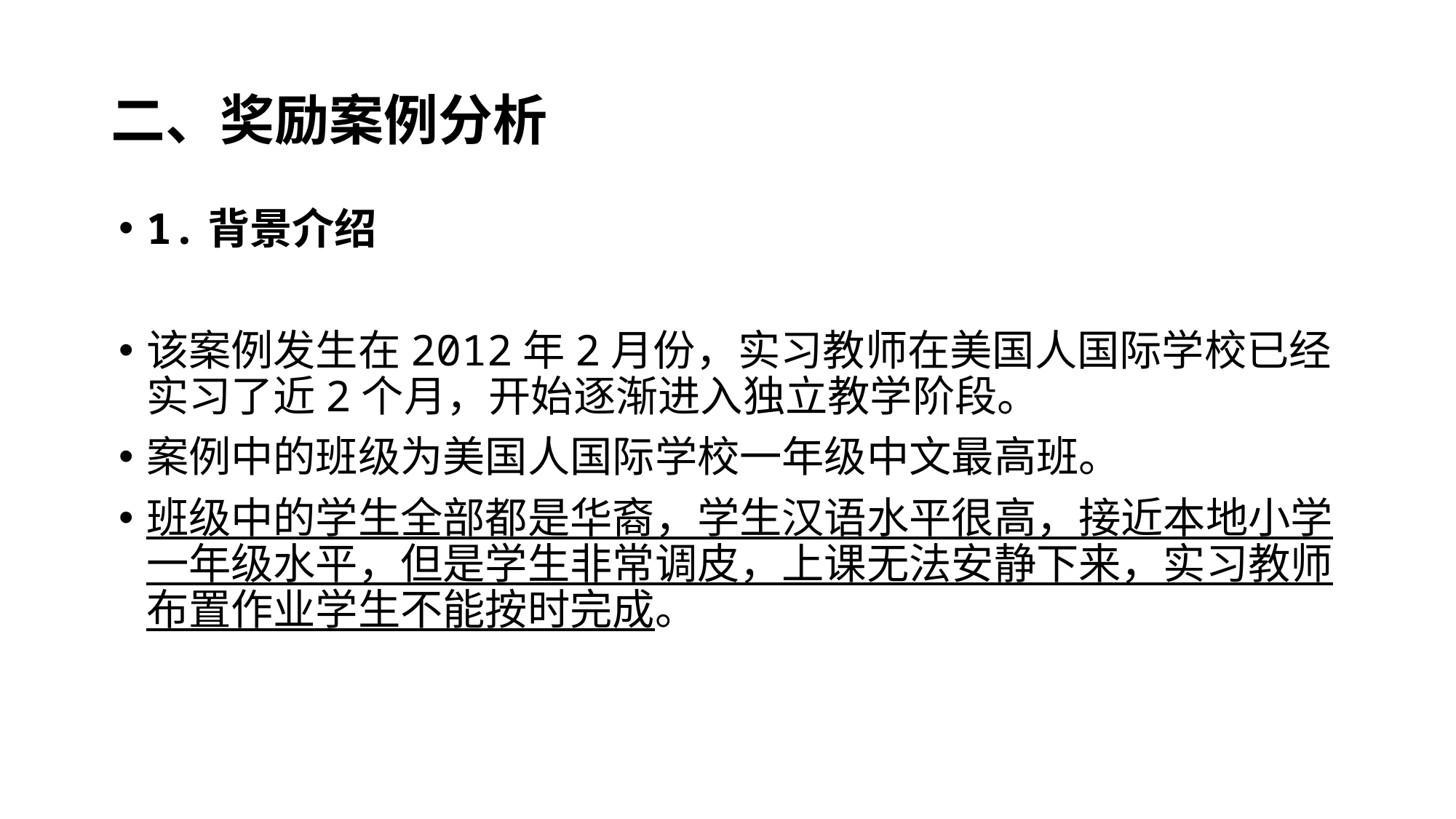

# 二、奖励案例分析
1.背景介绍

该案例发生在2012年2月份，实习教师在美国人国际学校已经实习了近2个月，开始逐渐进入独立教学阶段。
案例中的班级为美国人国际学校一年级中文最高班。
班级中的学生全部都是华裔，学生汉语水平很高，接近本地小学一年级水平，但是学生非常调皮，上课无法安静下来，实习教师布置作业学生不能按时完成。